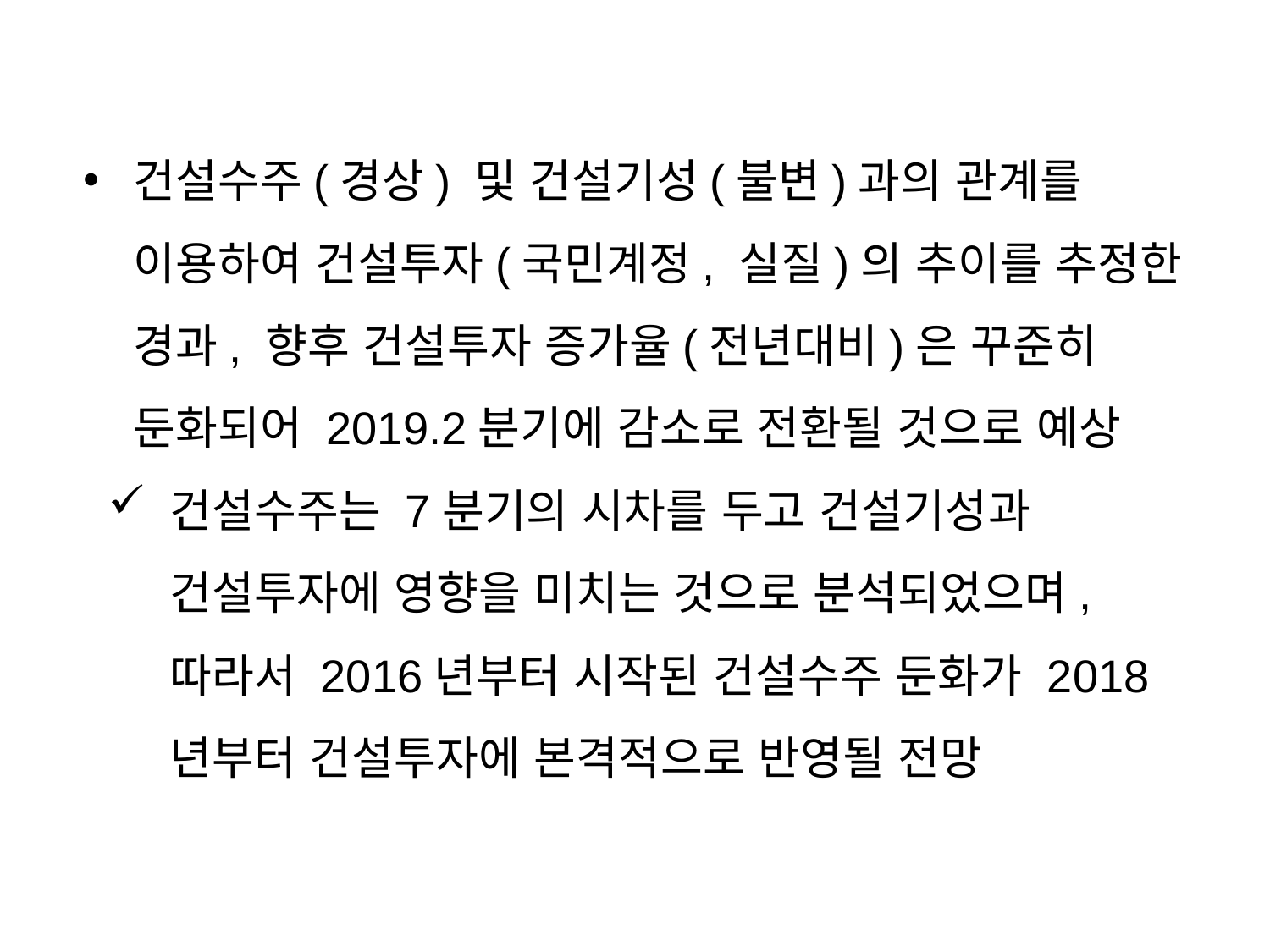

건설수주(경상) 및 건설기성(불변)과의 관계를 이용하여 건설투자(국민계정, 실질)의 추이를 추정한 경과, 향후 건설투자 증가율(전년대비)은 꾸준히 둔화되어 2019.2분기에 감소로 전환될 것으로 예상
건설수주는 7분기의 시차를 두고 건설기성과 건설투자에 영향을 미치는 것으로 분석되었으며, 따라서 2016년부터 시작된 건설수주 둔화가 2018년부터 건설투자에 본격적으로 반영될 전망